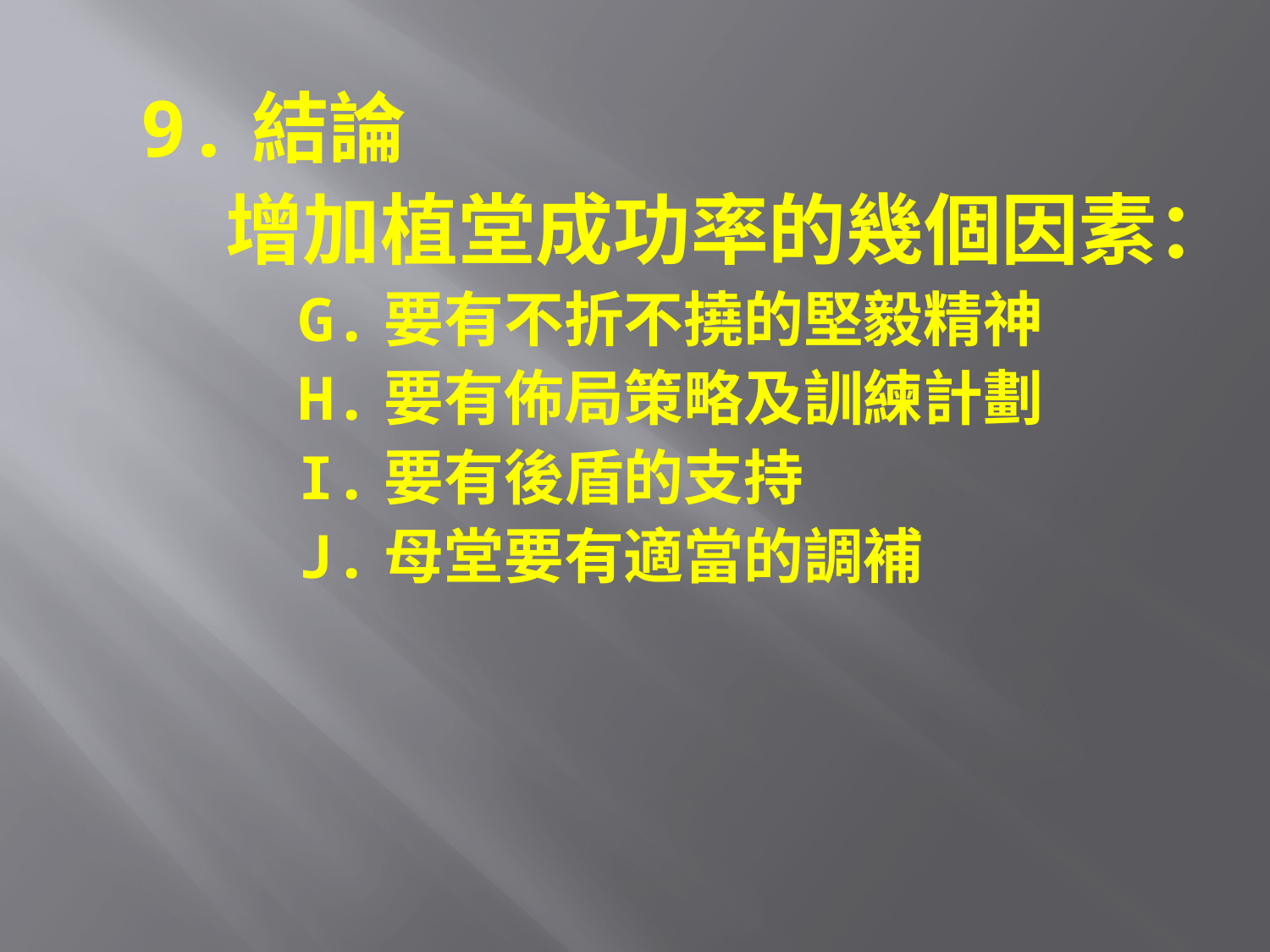

9.結論
增加植堂成功率的幾個因素：
G.要有不折不撓的堅毅精神
H.要有佈局策略及訓練計劃
I.要有後盾的支持
J.母堂要有適當的調補